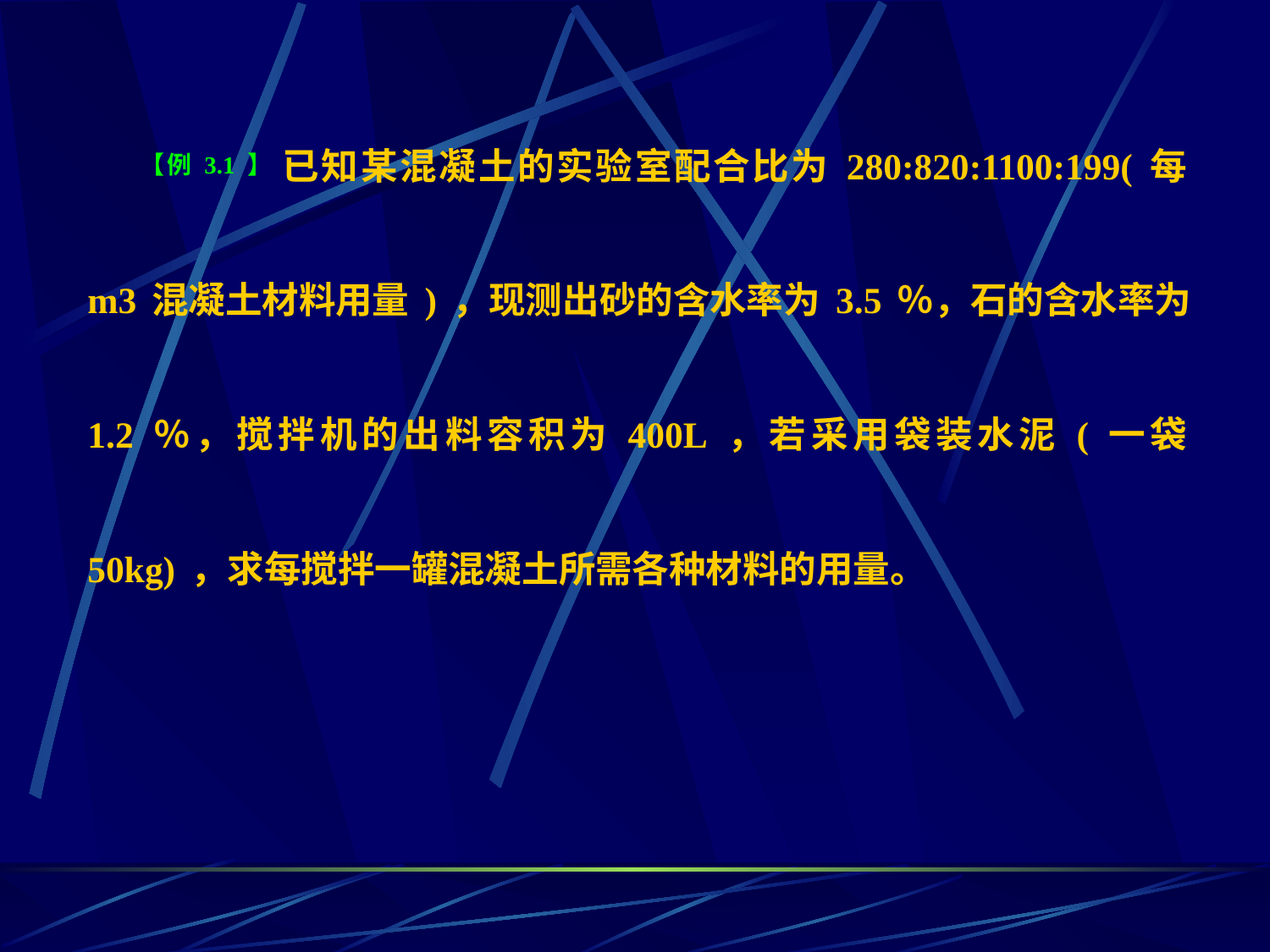

【例3.1】 已知某混凝土的实验室配合比为280:820:1100:199(每m3混凝土材料用量)，现测出砂的含水率为3.5％，石的含水率为1.2％，搅拌机的出料容积为400L，若采用袋装水泥(一袋50kg)，求每搅拌一罐混凝土所需各种材料的用量。